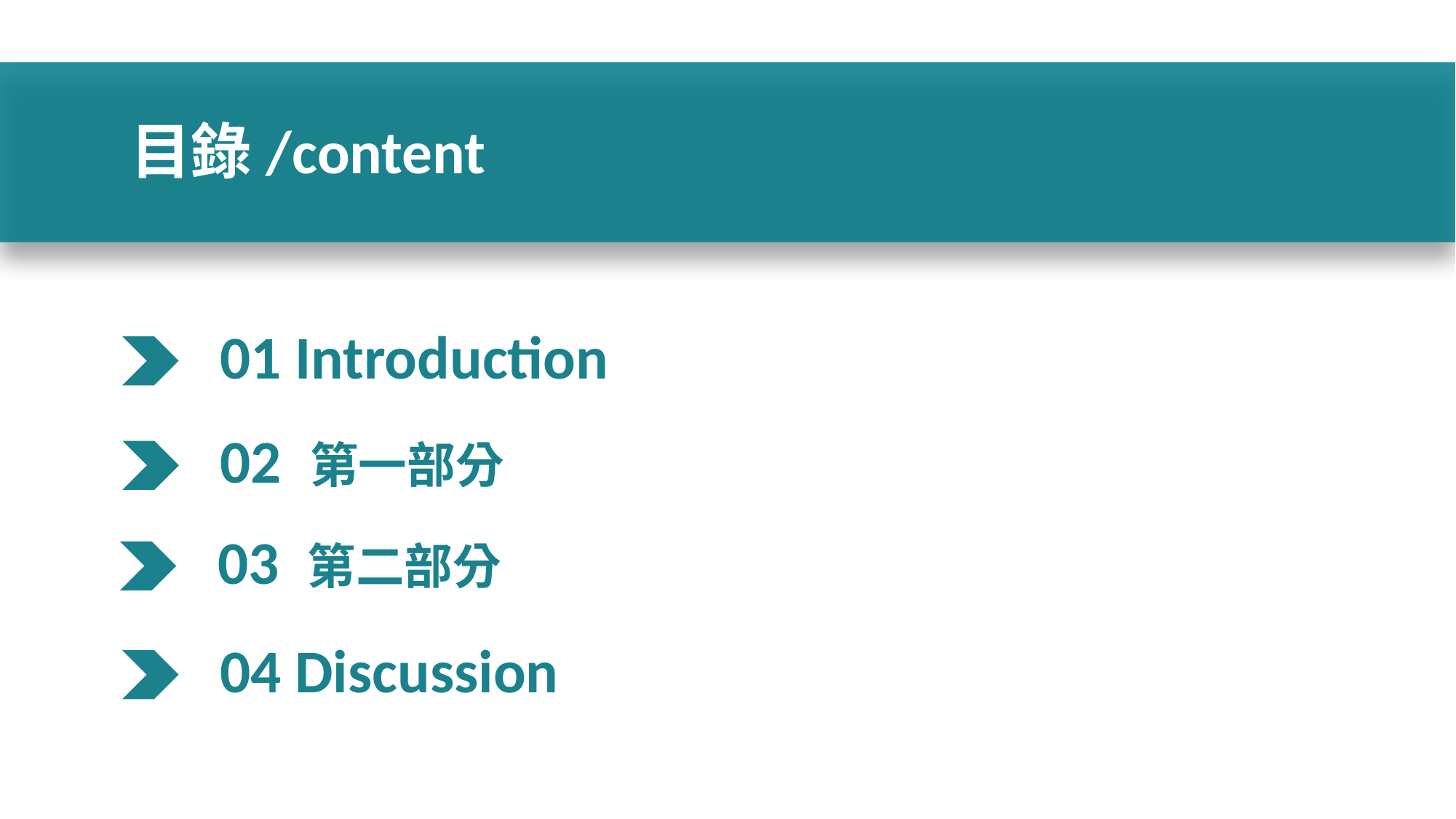

目錄/content
01 Introduction

02 第一部分

03 第二部分

04 Discussion